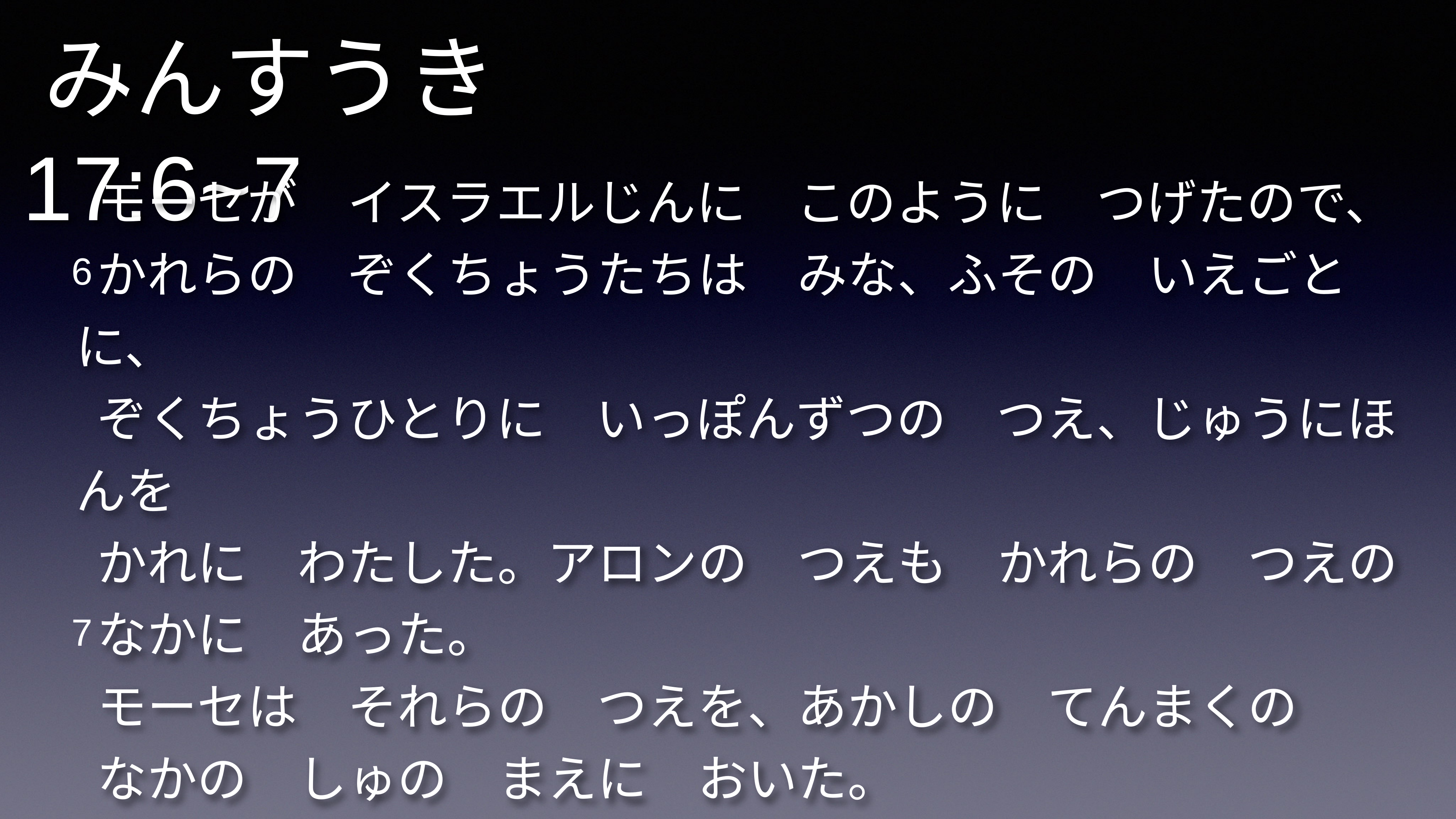

みんすうき 17:6~7
モーセが　イスラエルじんに　このように　つげたので、
かれらの　ぞくちょうたちは　みな、ふその　いえごとに、
ぞくちょうひとりに　いっぽんずつの　つえ、じゅうにほんを
かれに　わたした。アロンの　つえも　かれらの　つえの
なかに　あった。
モーセは　それらの　つえを、あかしの　てんまくの
なかの　しゅの　まえに　おいた。
6
7